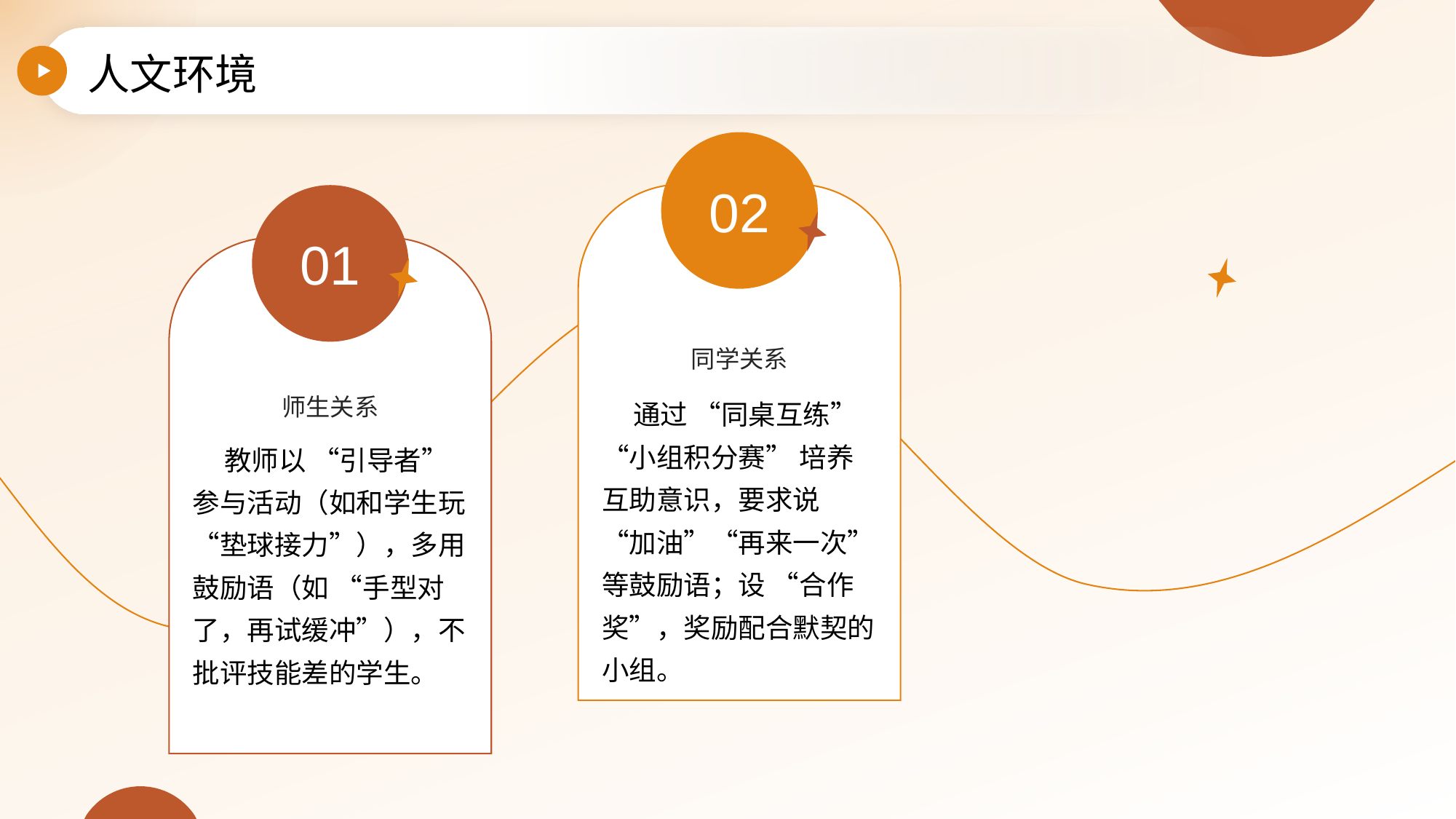

人文环境

02

01

同学关系
师生关系
    通过 “同桌互练”“小组积分赛” 培养互助意识，要求说 “加油”“再来一次” 等鼓励语；设 “合作奖”，奖励配合默契的小组。
    教师以 “引导者” 参与活动（如和学生玩 “垫球接力”），多用鼓励语（如 “手型对了，再试缓冲”），不批评技能差的学生。